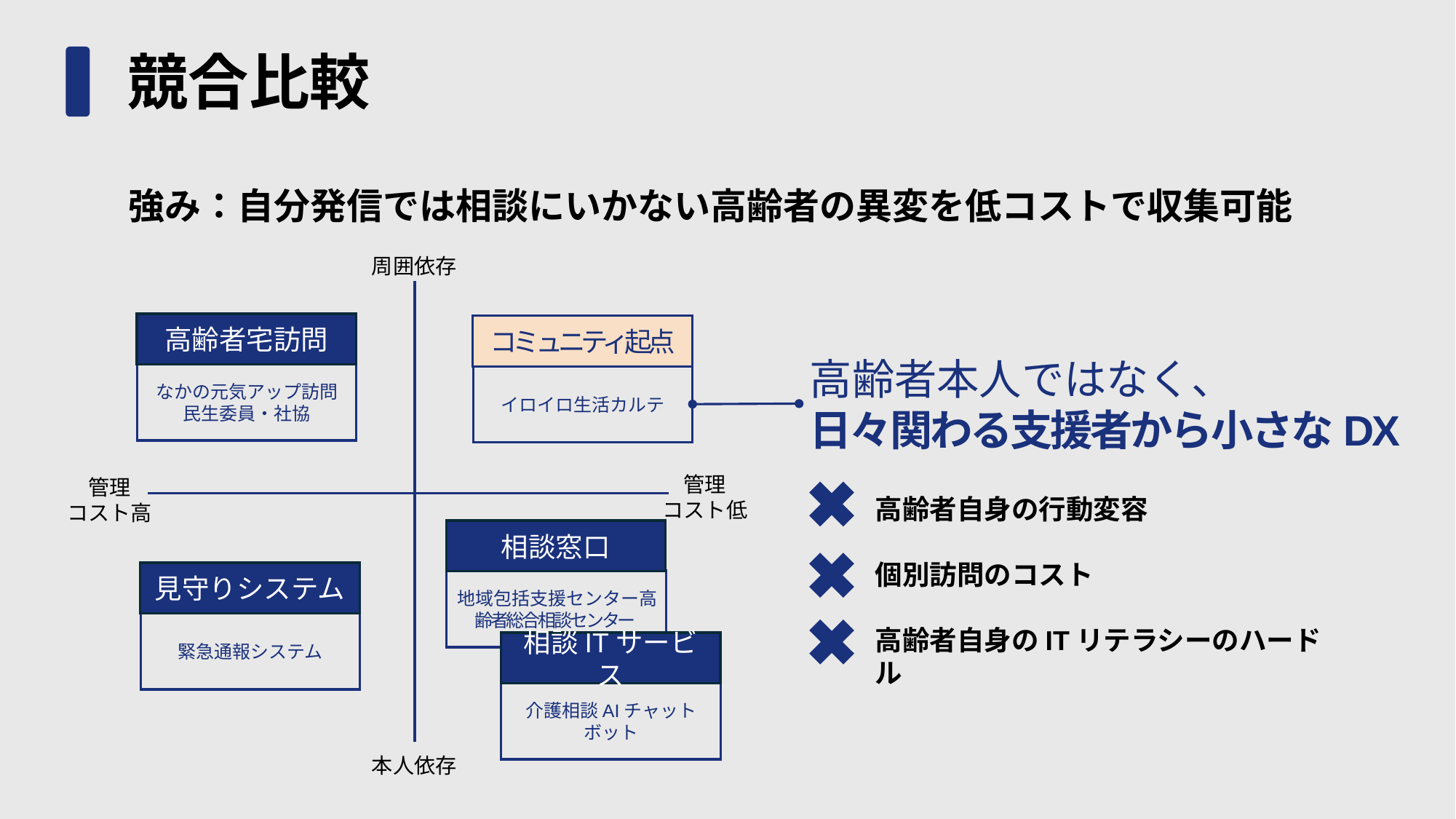

# 競合比較
強み：自分発信では相談にいかない高齢者の異変を低コストで収集可能
周囲依存
高齢者宅訪問
なかの元気アップ訪問
民生委員・社協
コミュニティ起点
イロイロ生活カルテ
高齢者本人ではなく、
日々関わる支援者から小さなDX

高齢者自身の行動変容
個別訪問のコスト
高齢者自身のITリテラシーのハードル

管理
コスト低
管理
コスト高
相談窓口
地域包括支援センター高齢者総合相談センター
見守りシステム
緊急通報システム
相談ITサービス
介護相談AIチャットボット
本人依存